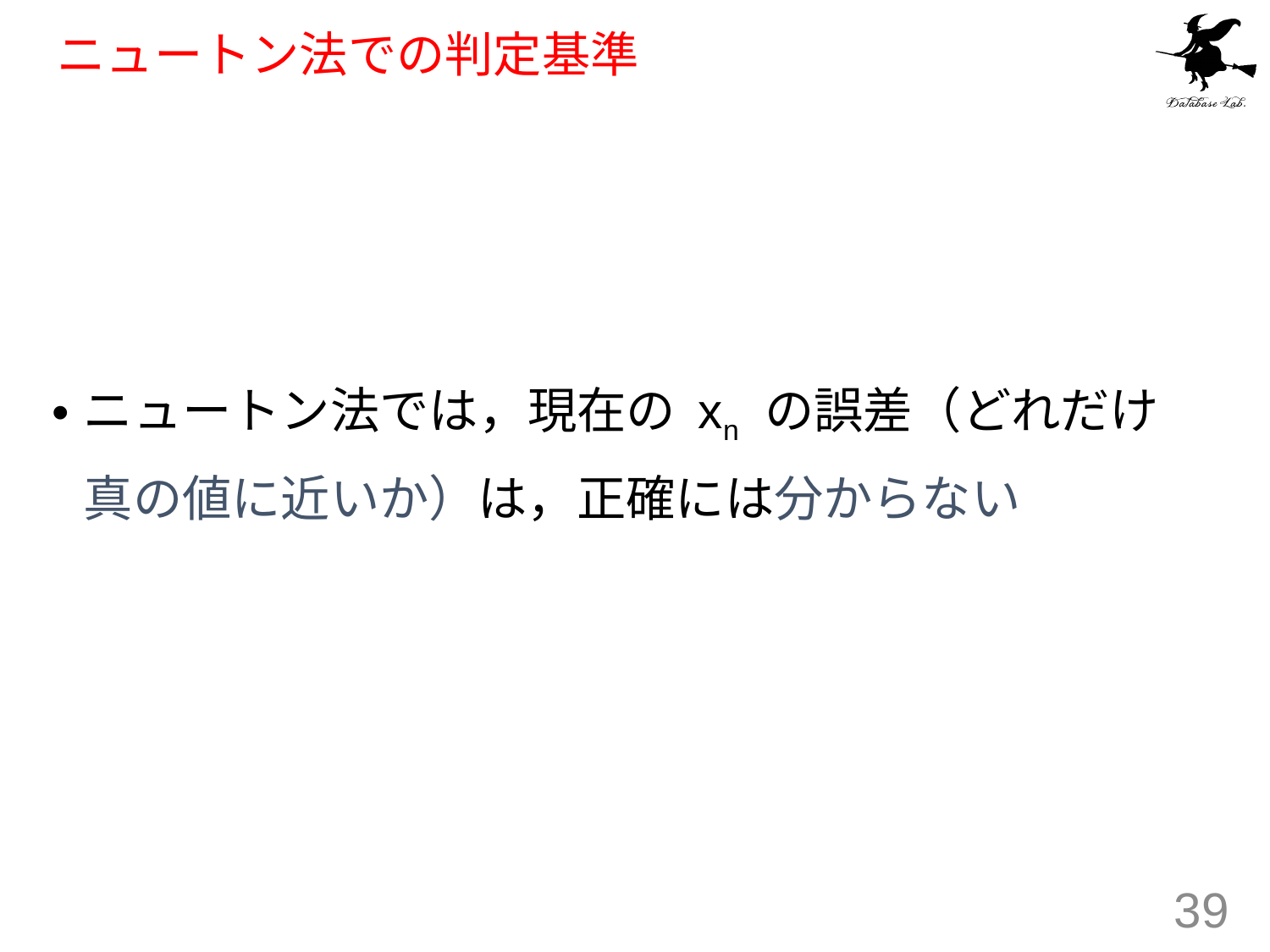

# ニュートン法での判定基準
ニュートン法では，現在の xn の誤差（どれだけ真の値に近いか）は，正確には分からない

39